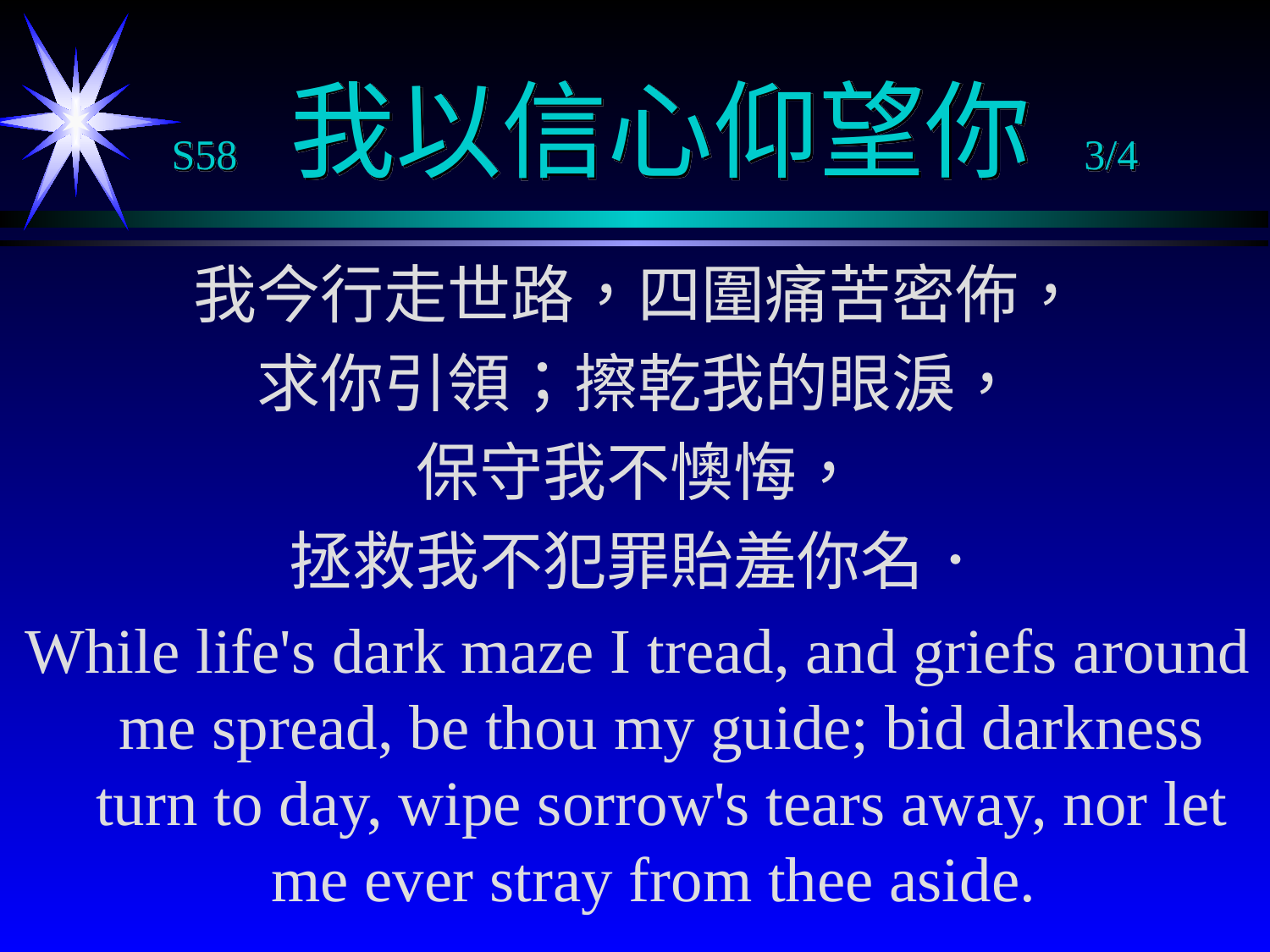

# S58    我以信心仰望你  3/4
我今行走世路，四圍痛苦密佈，
求你引領；擦乾我的眼淚，
保守我不懊悔，
拯救我不犯罪貽羞你名．
While life's dark maze I tread, and griefs around me spread, be thou my guide; bid darkness turn to day, wipe sorrow's tears away, nor let me ever stray from thee aside.